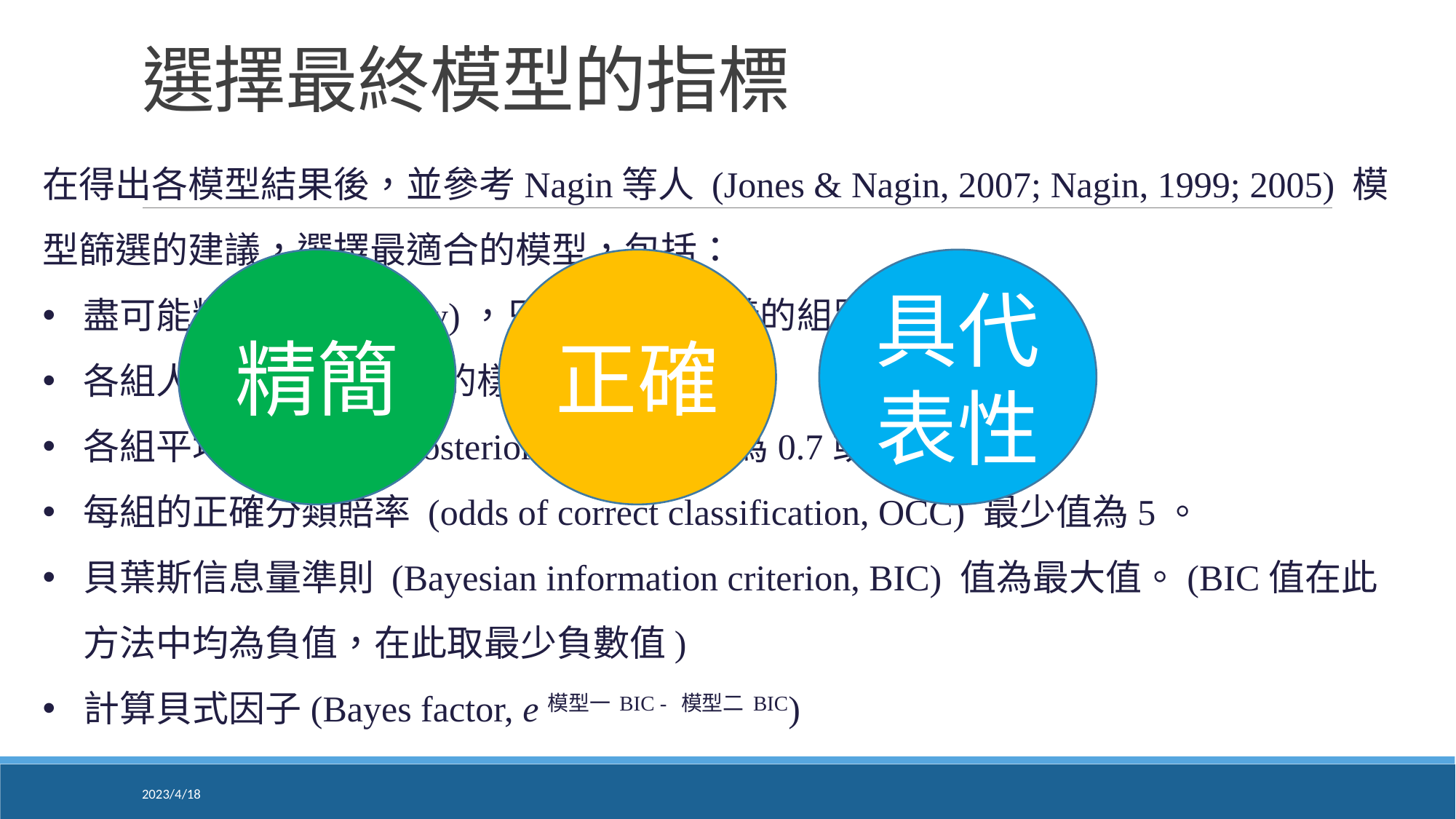

# 選擇最終模型的指標
在得出各模型結果後，並參考Nagin等人 (Jones & Nagin, 2007; Nagin, 1999; 2005) 模型篩選的建議，選擇最適合的模型，包括：
盡可能精簡 (parsimony)，只保留最有意義的組別
各組人數最少包括5%的樣本數
各組平均事後概率 (posterior probability) 為0.7或以上。
每組的正確分類賠率 (odds of correct classification, OCC) 最少值為5。
貝葉斯信息量準則 (Bayesian information criterion, BIC) 值為最大值。(BIC值在此方法中均為負值，在此取最少負數值)
計算貝式因子(Bayes factor, e模型一BIC - 模型二BIC)
精簡
正確
具代表性
2023/4/18